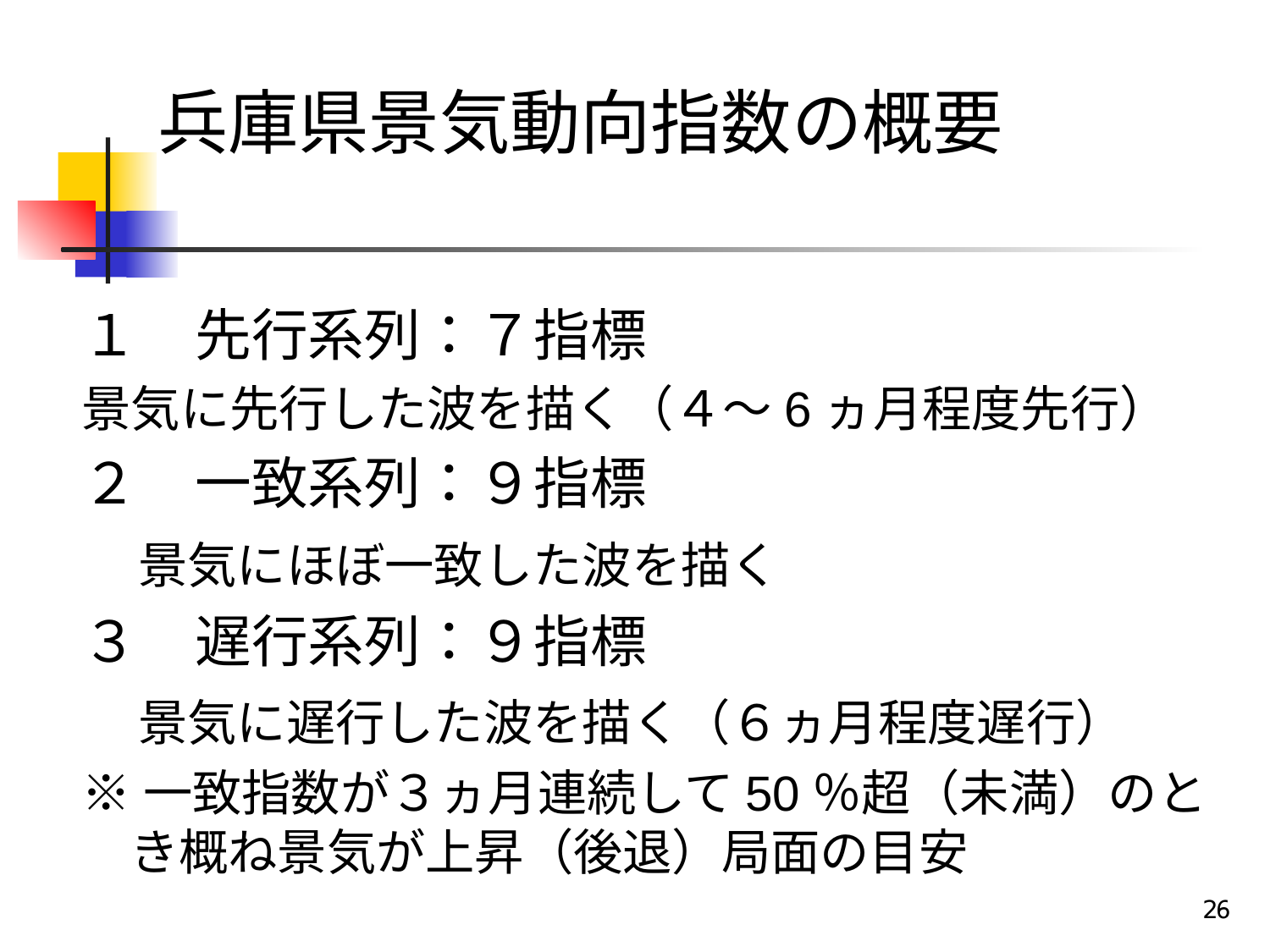

# 兵庫県景気動向指数の概要
１　先行系列：７指標
景気に先行した波を描く（４～6ヵ月程度先行）
２　一致系列：９指標
　景気にほぼ一致した波を描く
３　遅行系列：９指標
　景気に遅行した波を描く（６ヵ月程度遅行）
※一致指数が３ヵ月連続して50％超（未満）のとき概ね景気が上昇（後退）局面の目安

26